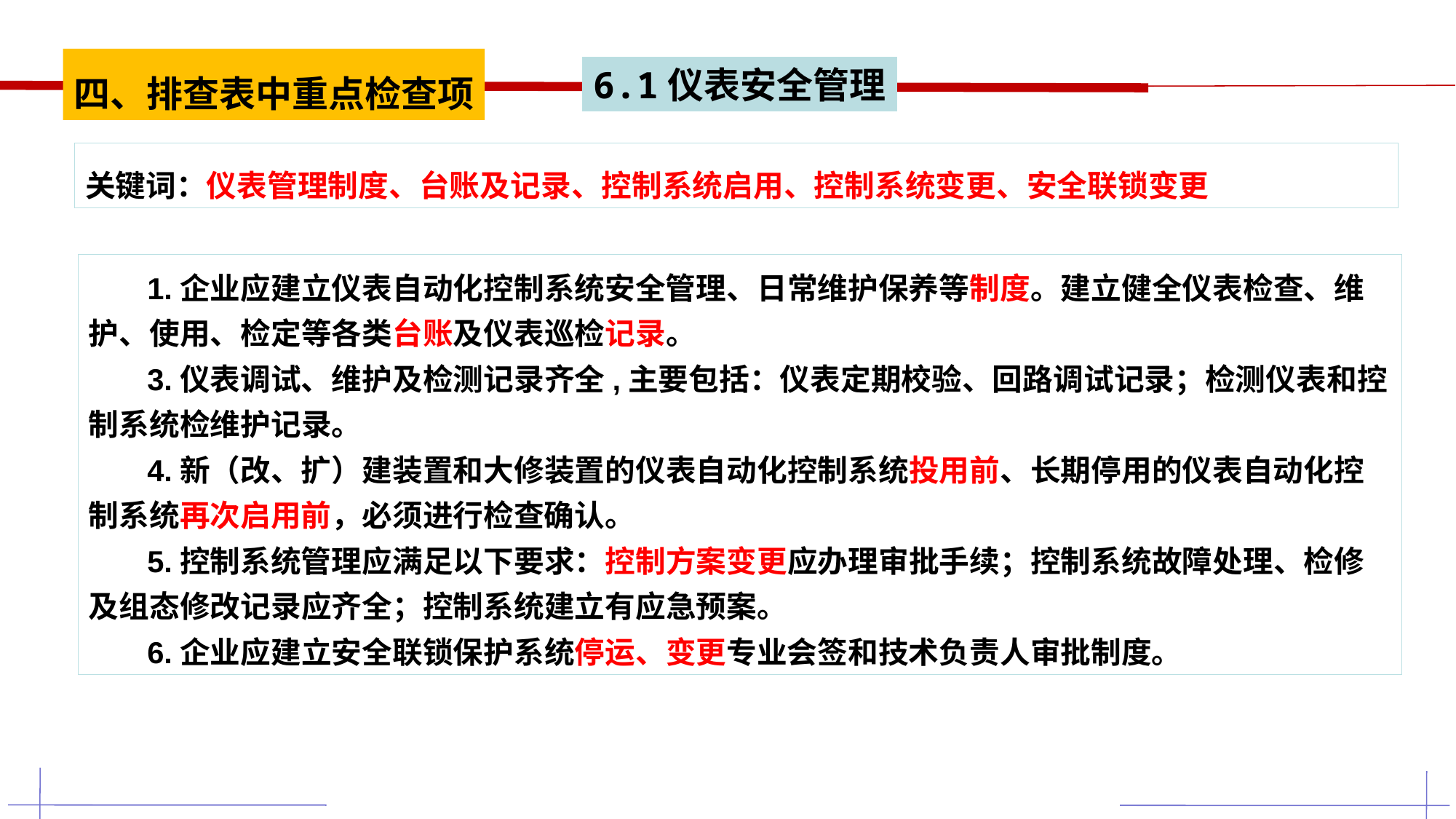

四、排查表中重点检查项
6.1仪表安全管理
关键词：仪表管理制度、台账及记录、控制系统启用、控制系统变更、安全联锁变更
       1.企业应建立仪表自动化控制系统安全管理、日常维护保养等制度。建立健全仪表检查、维护、使用、检定等各类台账及仪表巡检记录。
       3.仪表调试、维护及检测记录齐全,主要包括：仪表定期校验、回路调试记录；检测仪表和控制系统检维护记录。
       4.新（改、扩）建装置和大修装置的仪表自动化控制系统投用前、长期停用的仪表自动化控制系统再次启用前，必须进行检查确认。
       5.控制系统管理应满足以下要求：控制方案变更应办理审批手续；控制系统故障处理、检修及组态修改记录应齐全；控制系统建立有应急预案。
       6.企业应建立安全联锁保护系统停运、变更专业会签和技术负责人审批制度。
103